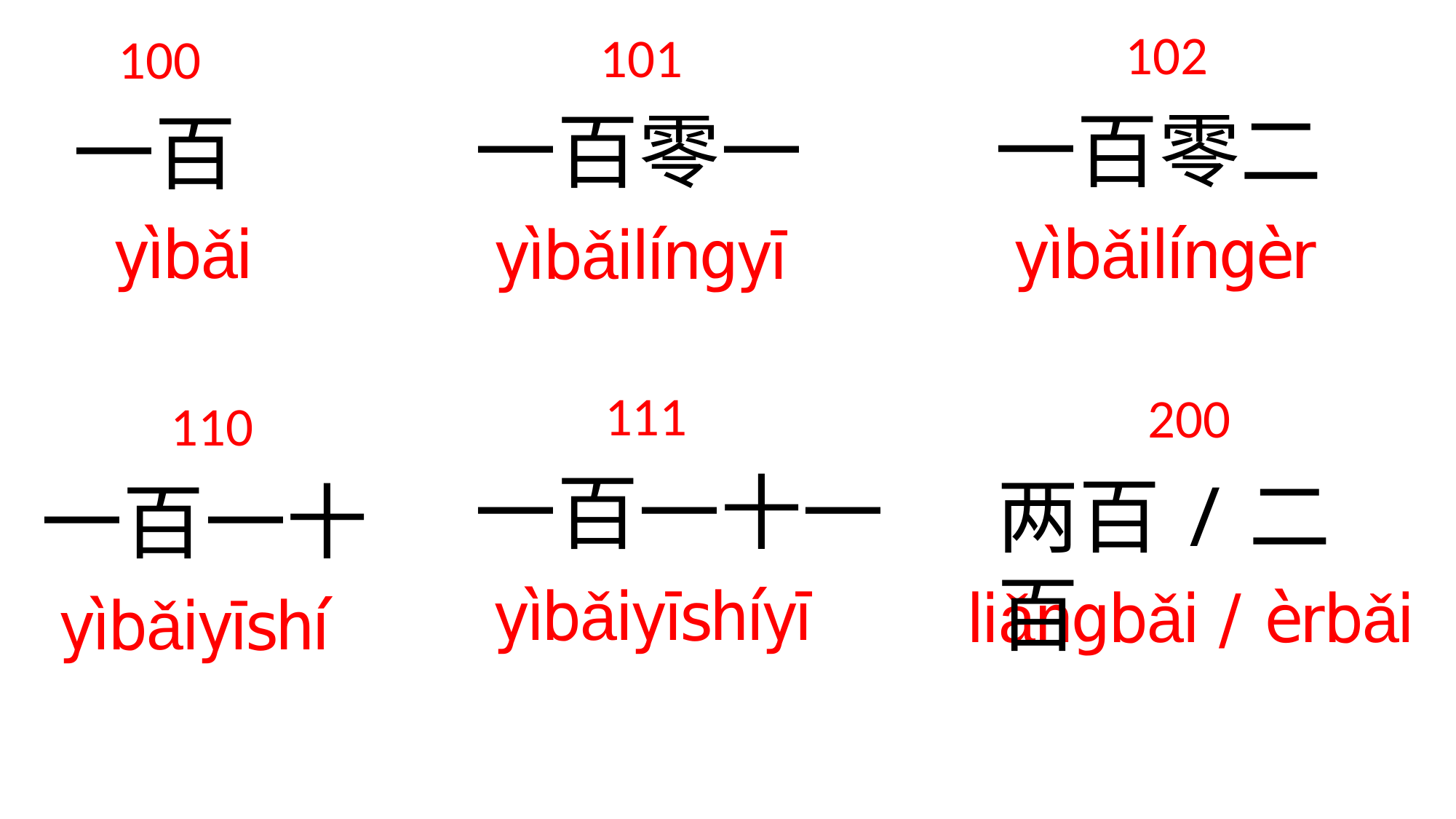

102
101
100
一百零二
一百零一
一百
yìbǎilíngèr
yìbǎi
yìbǎilíngyī
111
200
110
一百一十一
两百/二百
一百一十
yìbǎiyīshíyī
liǎngbǎi / èrbǎi
yìbǎiyīshí